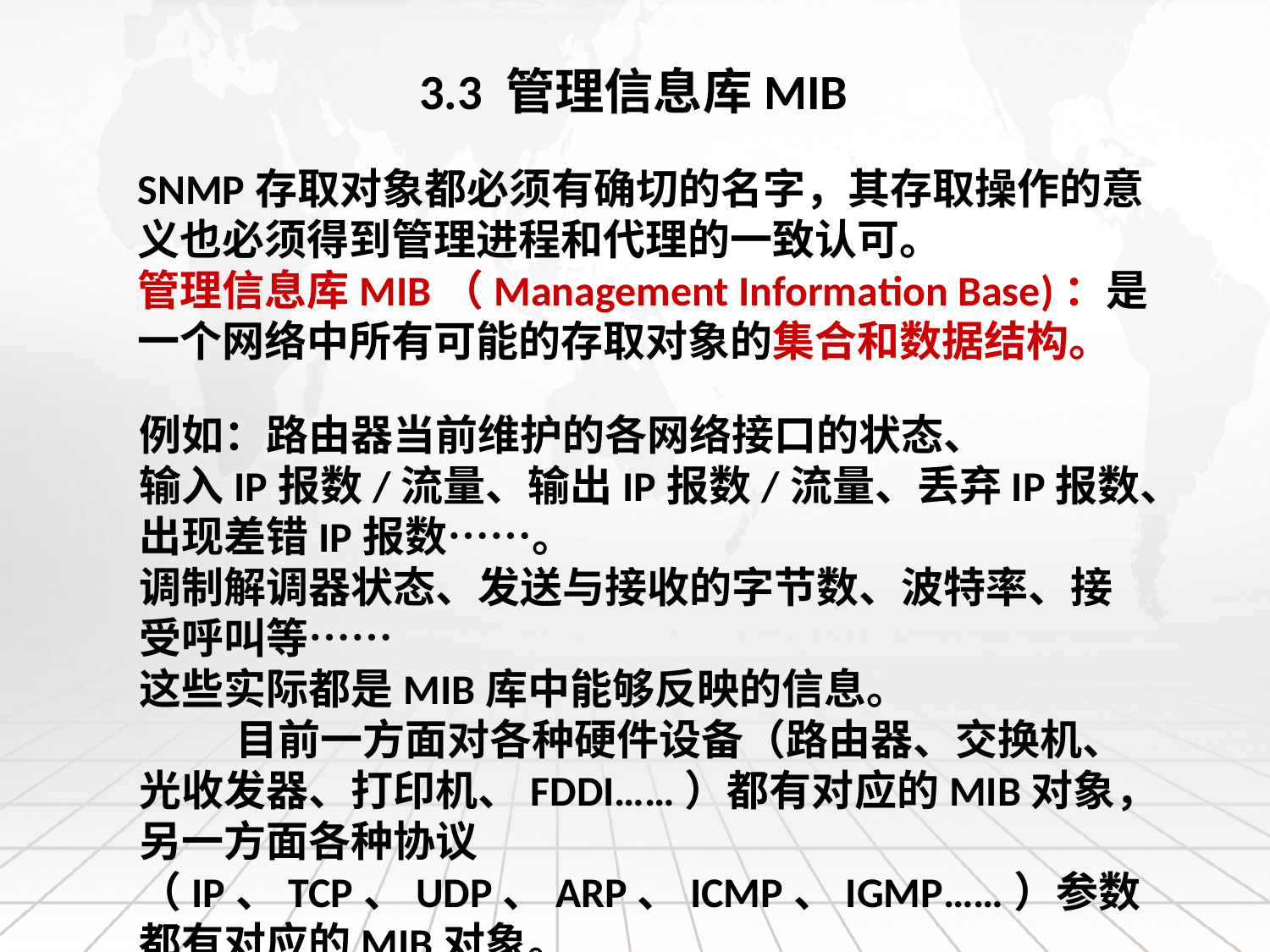

3.3 管理信息库MIB
SNMP存取对象都必须有确切的名字，其存取操作的意义也必须得到管理进程和代理的一致认可。
管理信息库MIB（Management Information Base)：是一个网络中所有可能的存取对象的集合和数据结构。
例如：路由器当前维护的各网络接口的状态、
输入IP报数/流量、输出IP报数/流量、丢弃IP报数、出现差错IP报数……。
调制解调器状态、发送与接收的字节数、波特率、接受呼叫等……
这些实际都是MIB库中能够反映的信息。
         目前一方面对各种硬件设备（路由器、交换机、光收发器、打印机、FDDI……）都有对应的MIB对象，另一方面各种协议（IP、TCP、UDP、ARP、ICMP、IGMP……）参数都有对应的MIB对象。